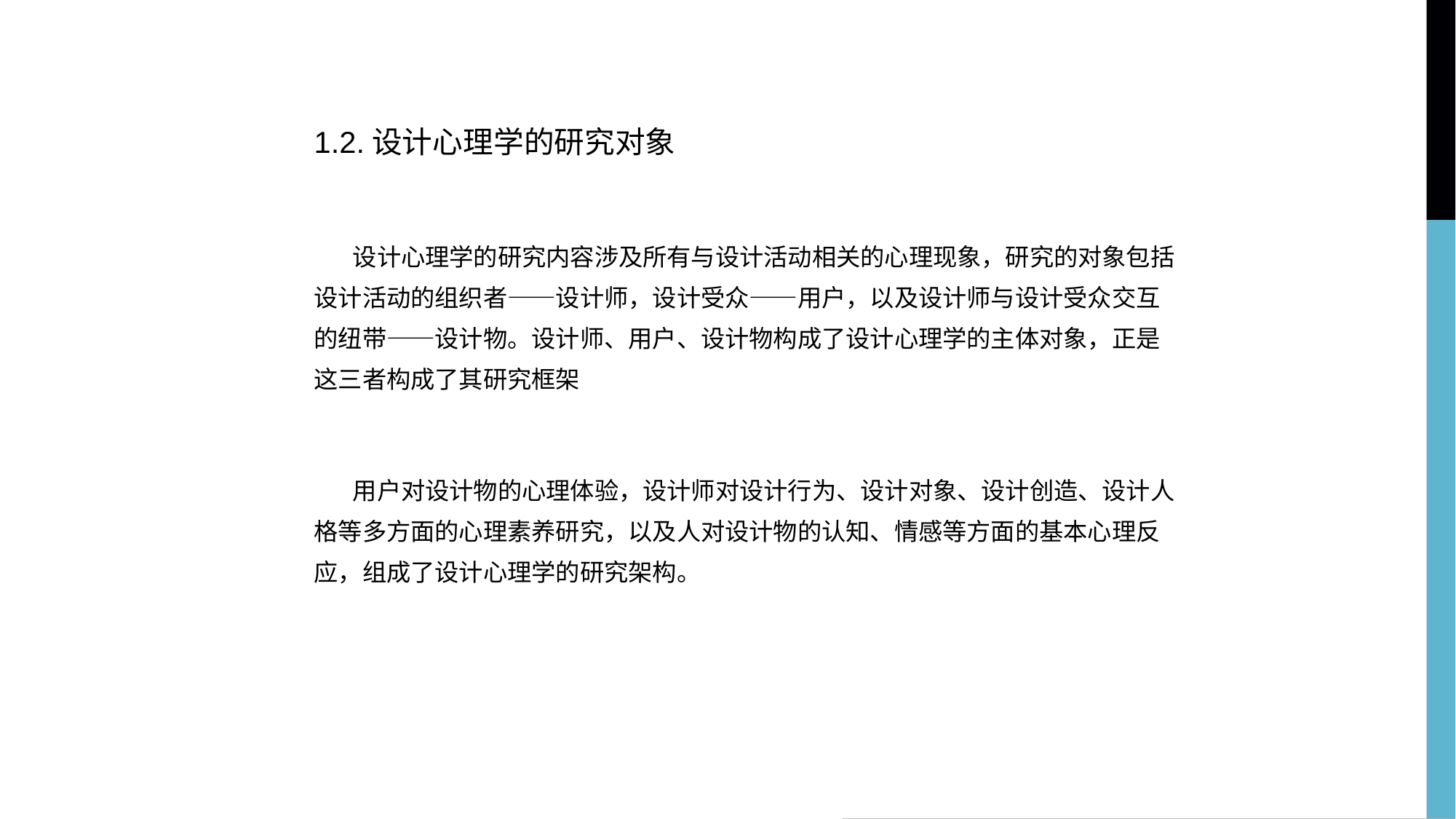

1.2.设计心理学的研究对象

      设计心理学的研究内容涉及所有与设计活动相关的心理现象，研究的对象包括设计活动的组织者——设计师，设计受众——用户，以及设计师与设计受众交互的纽带——设计物。设计师、用户、设计物构成了设计心理学的主体对象，正是这三者构成了其研究框架

      用户对设计物的心理体验，设计师对设计行为、设计对象、设计创造、设计人格等多方面的心理素养研究，以及人对设计物的认知、情感等方面的基本心理反应，组成了设计心理学的研究架构。